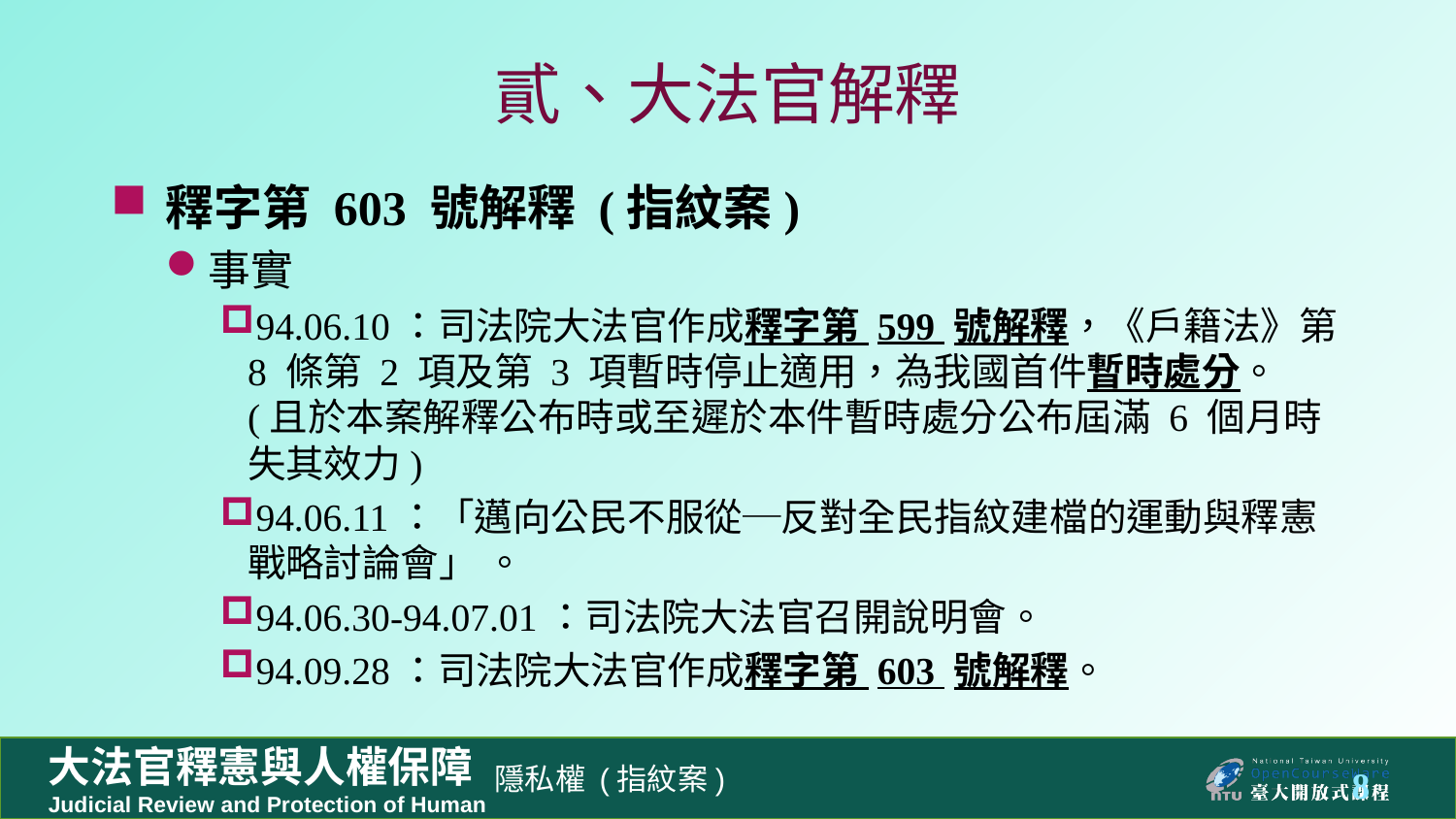

# 貳、大法官解釋
釋字第 603 號解釋 (指紋案)
事實
94.06.10：司法院大法官作成釋字第 599 號解釋，《戶籍法》第 8 條第 2 項及第 3 項暫時停止適用，為我國首件暫時處分。 (且於本案解釋公布時或至遲於本件暫時處分公布屆滿 6 個月時失其效力)
94.06.11：「邁向公民不服從─反對全民指紋建檔的運動與釋憲戰略討論會」 。
94.06.30-94.07.01：司法院大法官召開說明會。
94.09.28：司法院大法官作成釋字第 603 號解釋。